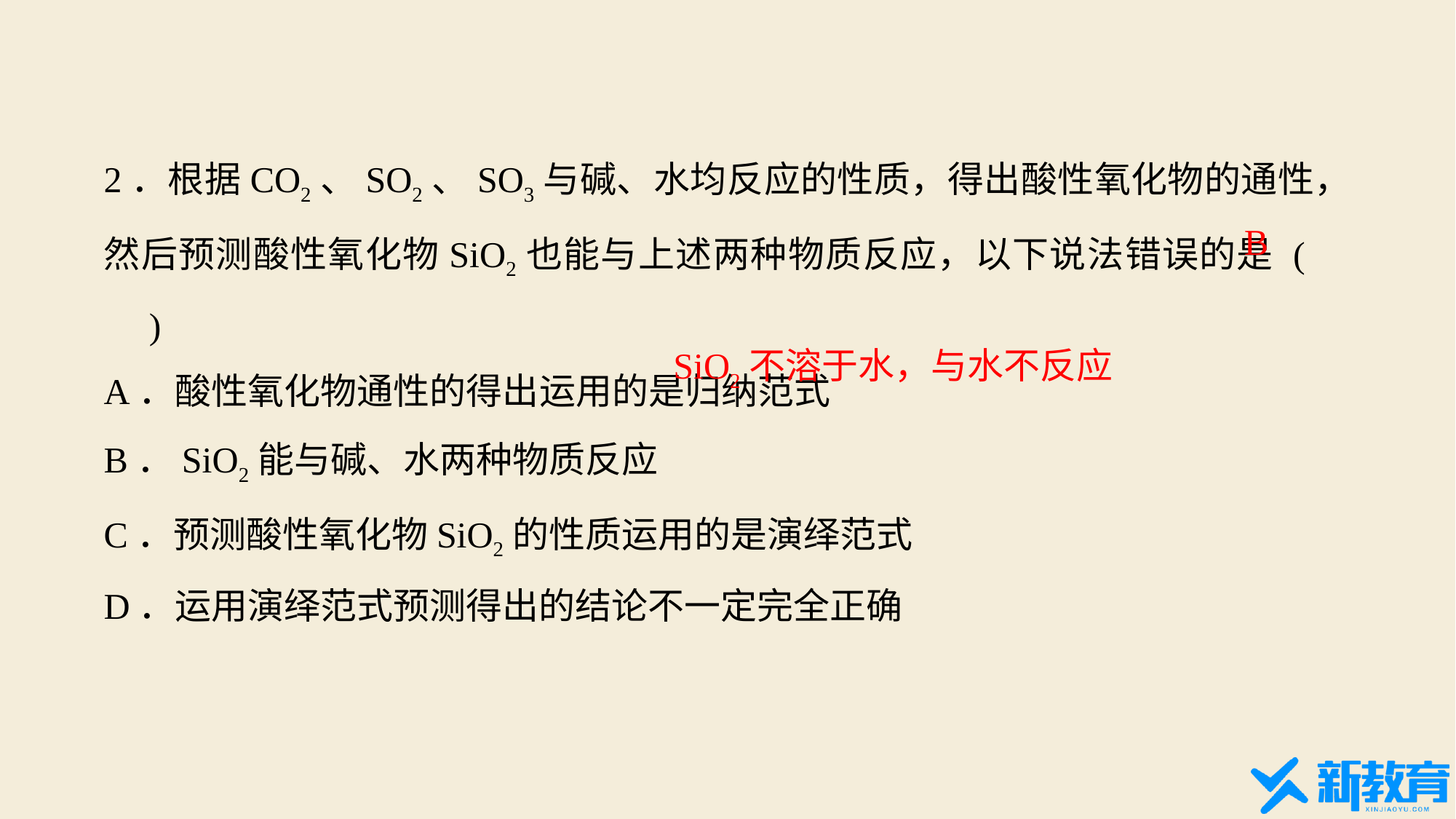

2．根据CO2、SO2、SO3与碱、水均反应的性质，得出酸性氧化物的通性，然后预测酸性氧化物SiO2也能与上述两种物质反应，以下说法错误的是 (　　)
A．酸性氧化物通性的得出运用的是归纳范式
B．SiO2能与碱、水两种物质反应
C．预测酸性氧化物SiO2的性质运用的是演绎范式
D．运用演绎范式预测得出的结论不一定完全正确
B
SiO2不溶于水，与水不反应